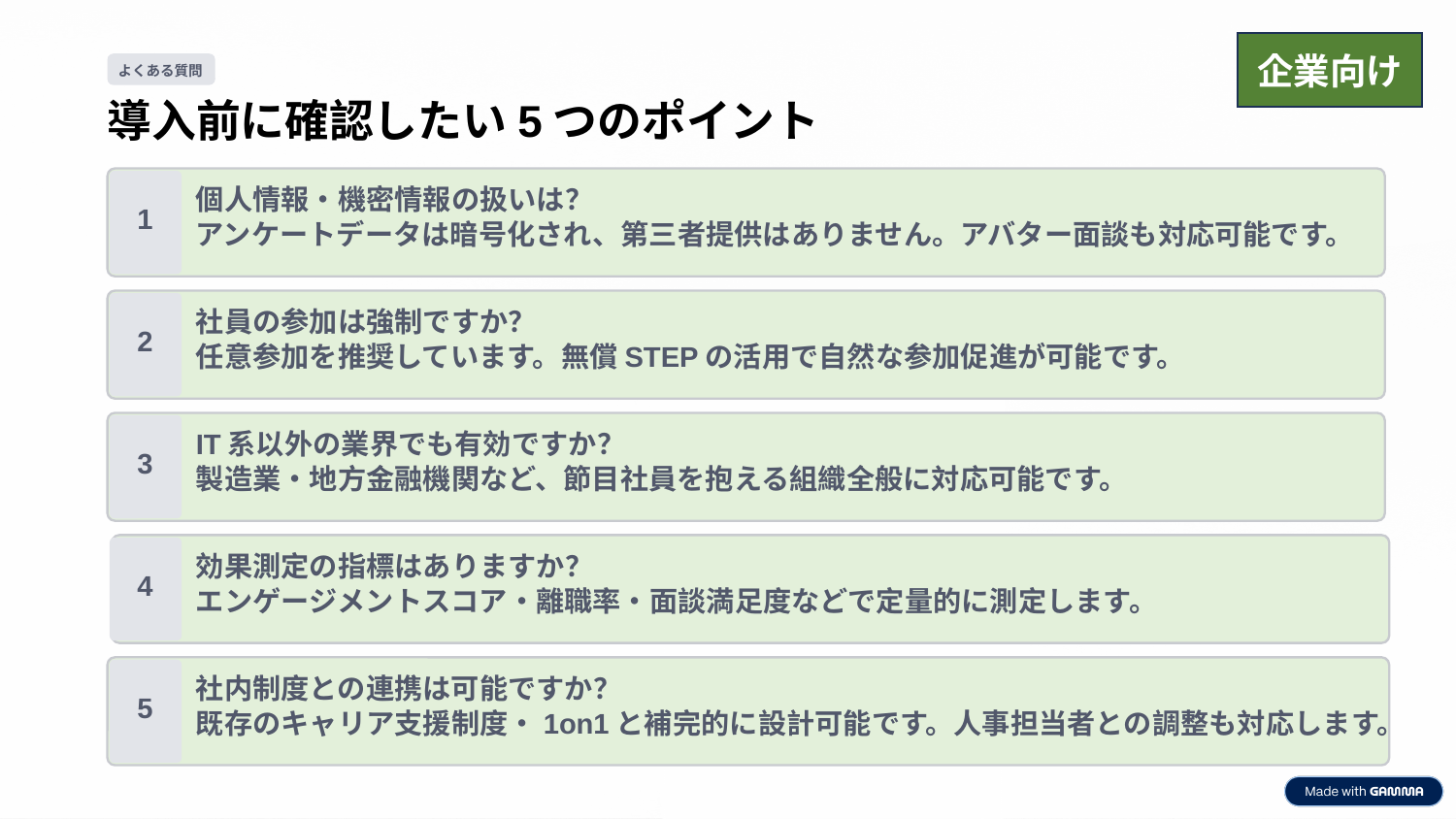

企業向け

よくある質問
導入前に確認したい5つのポイント

個人情報・機密情報の扱いは？
1
アンケートデータは暗号化され、第三者提供はありません。アバター面談も対応可能です。

社員の参加は強制ですか？
2
任意参加を推奨しています。無償STEPの活用で自然な参加促進が可能です。

IT系以外の業界でも有効ですか？
3
製造業・地方金融機関など、節目社員を抱える組織全般に対応可能です。

効果測定の指標はありますか？
4
エンゲージメントスコア・離職率・面談満足度などで定量的に測定します。

社内制度との連携は可能ですか？
5
既存のキャリア支援制度・1on1と補完的に設計可能です。人事担当者との調整も対応します。